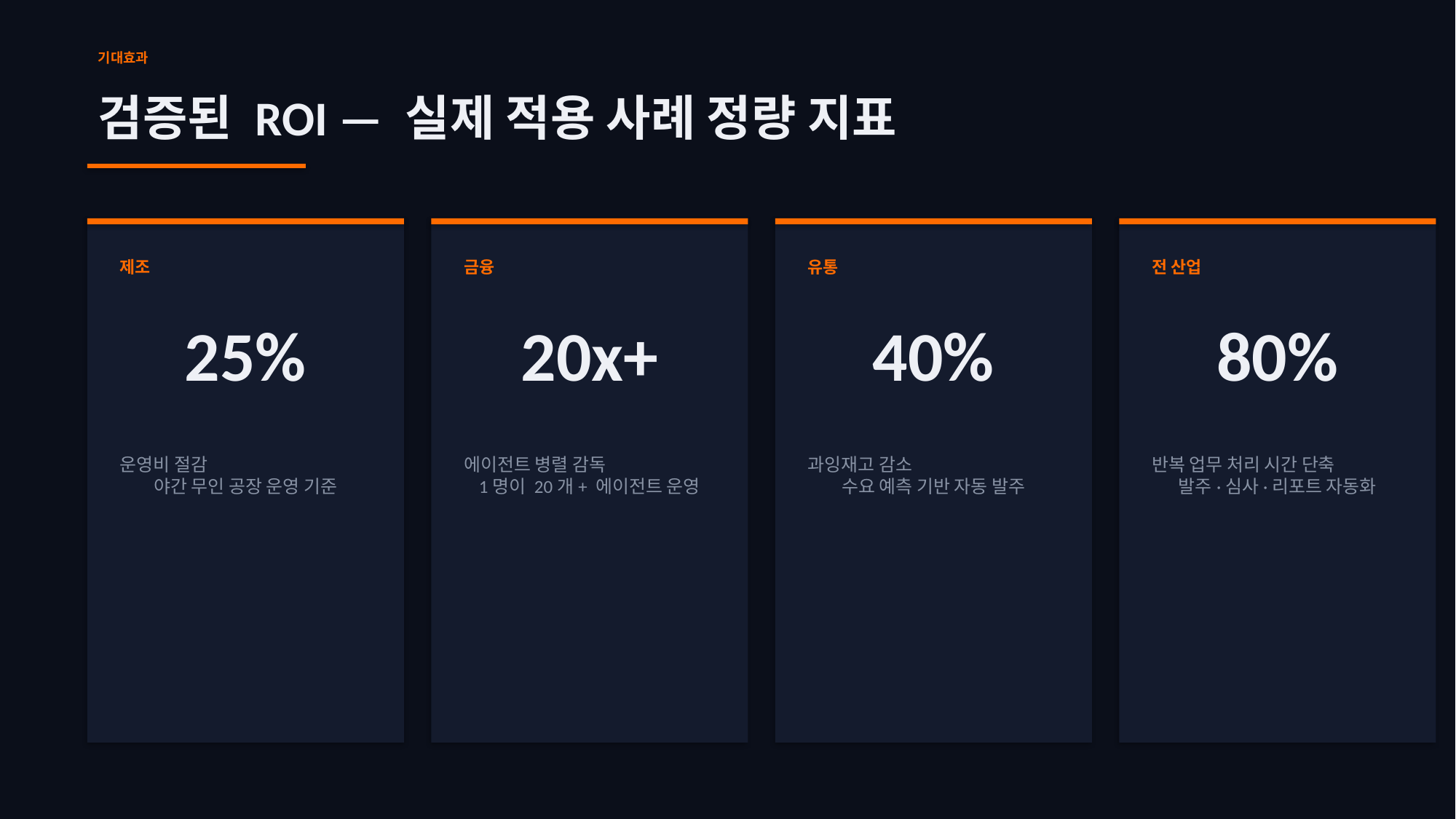

기대효과
검증된 ROI — 실제 적용 사례 정량 지표

제조
금융
유통
전 산업
25%
20x+
40%
80%
운영비 절감
야간 무인 공장 운영 기준
에이전트 병렬 감독
1명이 20개+ 에이전트 운영
과잉재고 감소
수요 예측 기반 자동 발주
반복 업무 처리 시간 단축
발주·심사·리포트 자동화